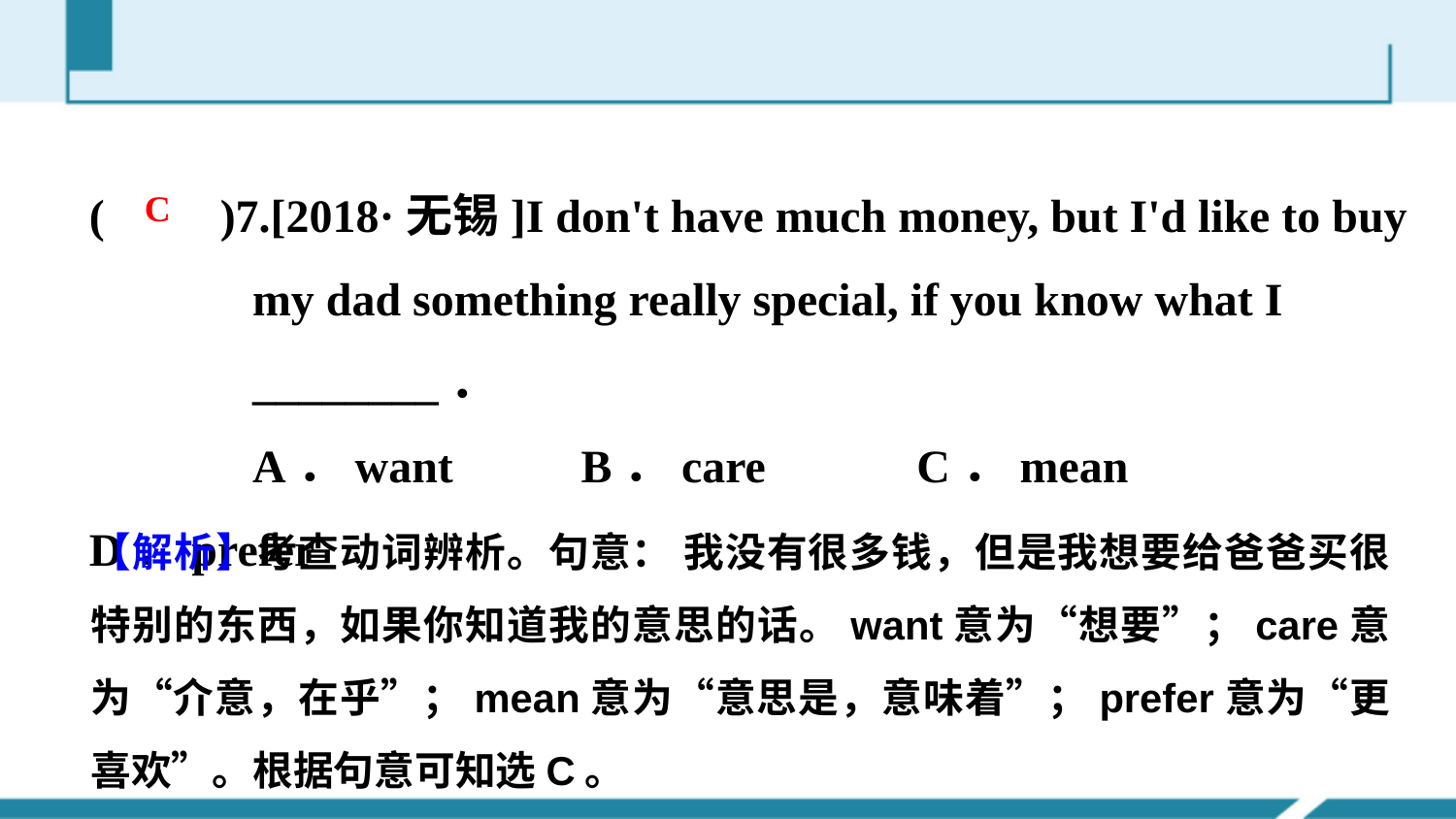

(　　)7.[2018·无锡]I don't have much money, but I'd like to buy
              my dad something really special, if you know what I
              ________．
              A．want           B．care             C．mean          D．prefer
C
【解析】考查动词辨析。句意： 我没有很多钱，但是我想要给爸爸买很特别的东西，如果你知道我的意思的话。want意为“想要”；care意为“介意，在乎”；mean意为“意思是，意味着”；prefer意为“更喜欢”。根据句意可知选C。